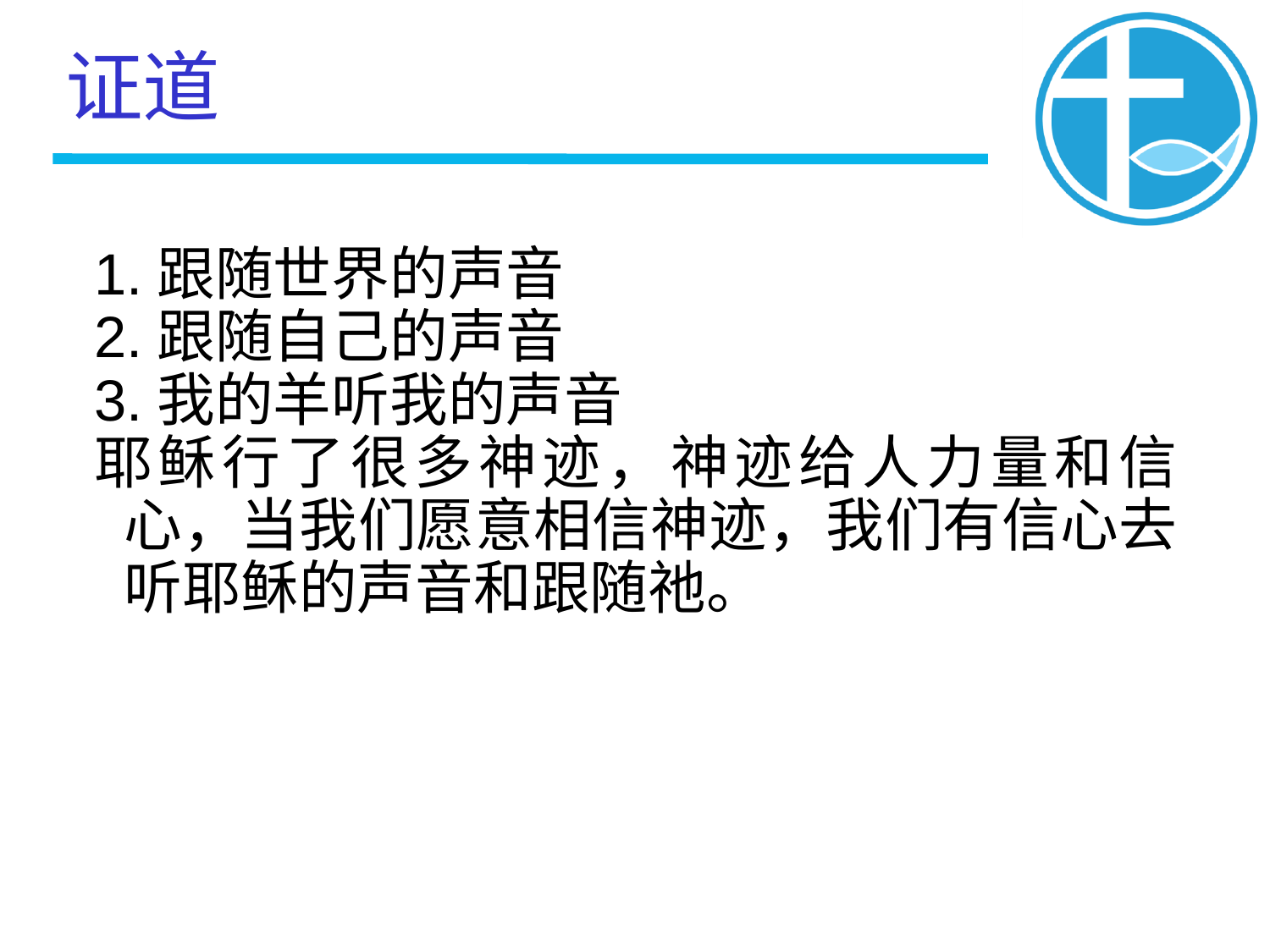

证道
# 跟随世界的声音
跟随自己的声音
我的羊听我的声音
耶稣行了很多神迹，神迹给人力量和信心，当我们愿意相信神迹，我们有信心去听耶稣的声音和跟随祂。